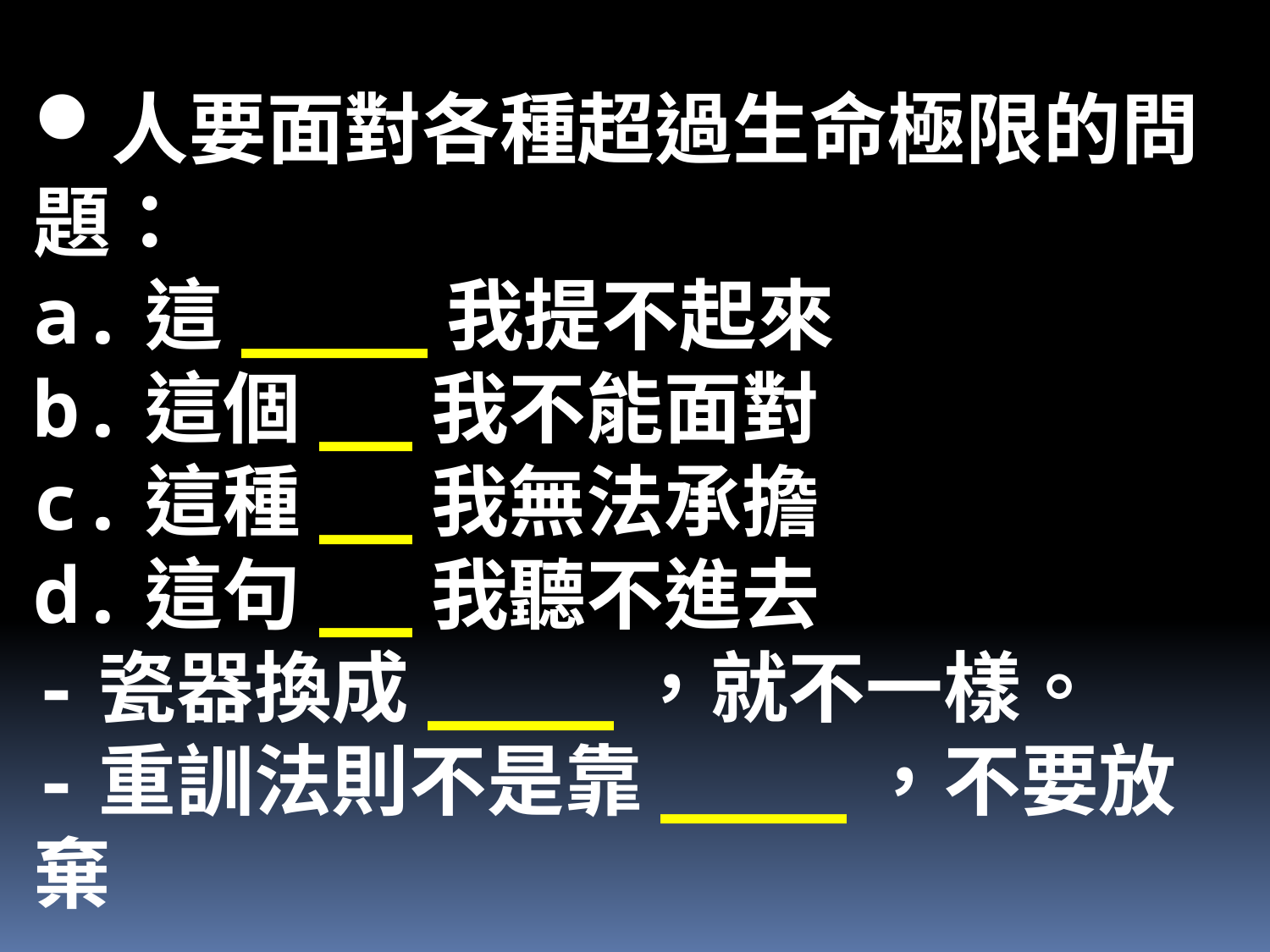

人要面對各種超過生命極限的問題：
a.這____我提不起來
b.這個__我不能面對
c.這種__我無法承擔
d.這句__我聽不進去
-瓷器換成____，就不一樣。
-重訓法則不是靠____，不要放棄